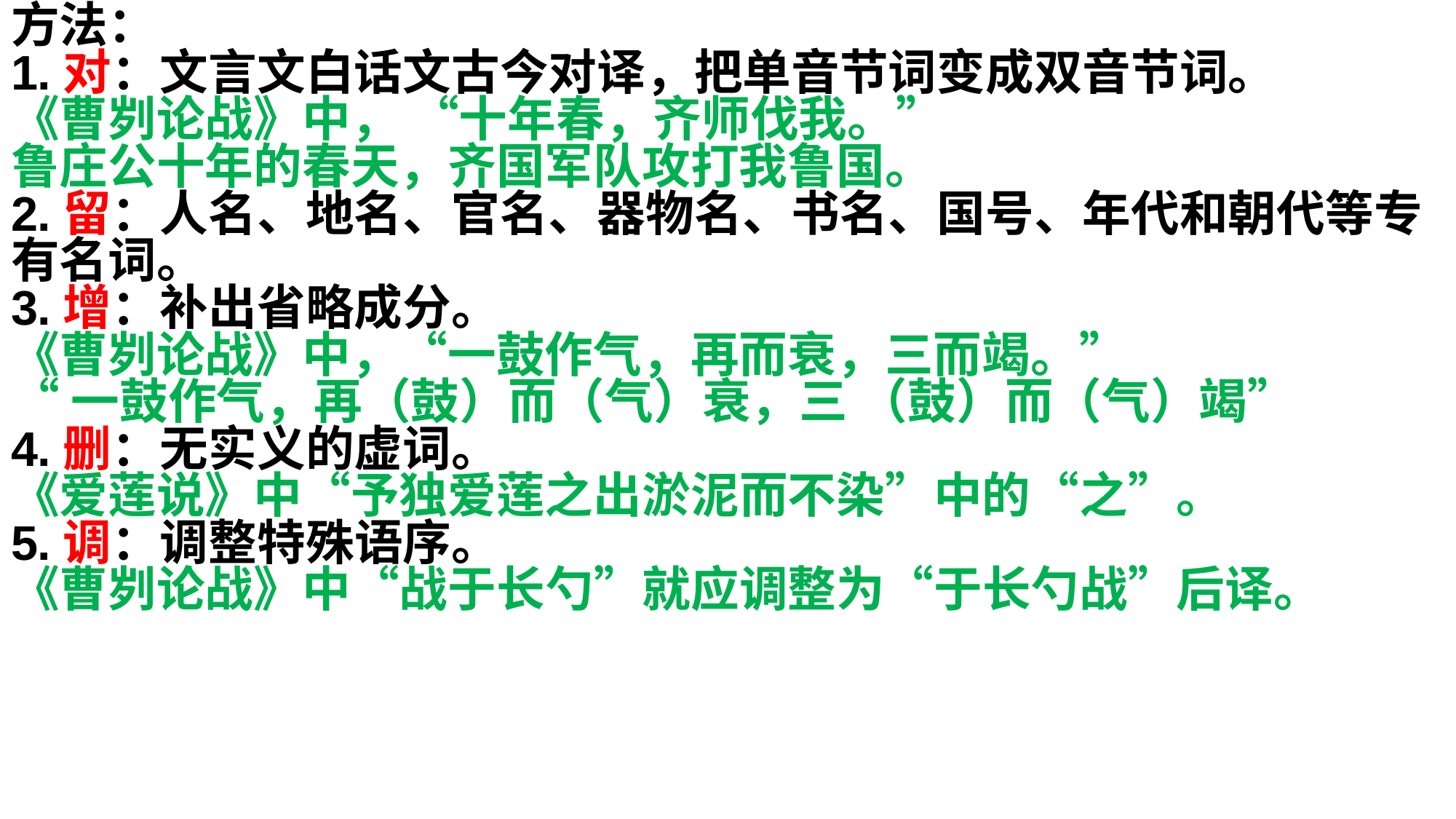

方法：
1.对：文言文白话文古今对译，把单音节词变成双音节词。
《曹刿论战》中， “十年春，齐师伐我。”
鲁庄公十年的春天，齐国军队攻打我鲁国。
2.留：人名、地名、官名、器物名、书名、国号、年代和朝代等专有名词。
3.增：补出省略成分。
《曹刿论战》中，“一鼓作气，再而衰，三而竭。”
“一鼓作气，再（鼓）而（气）衰，三 （鼓）而（气）竭”
4.删：无实义的虚词。
《爱莲说》中“予独爱莲之出淤泥而不染”中的“之”。
5.调：调整特殊语序。
《曹刿论战》中“战于长勺”就应调整为“于长勺战”后译。